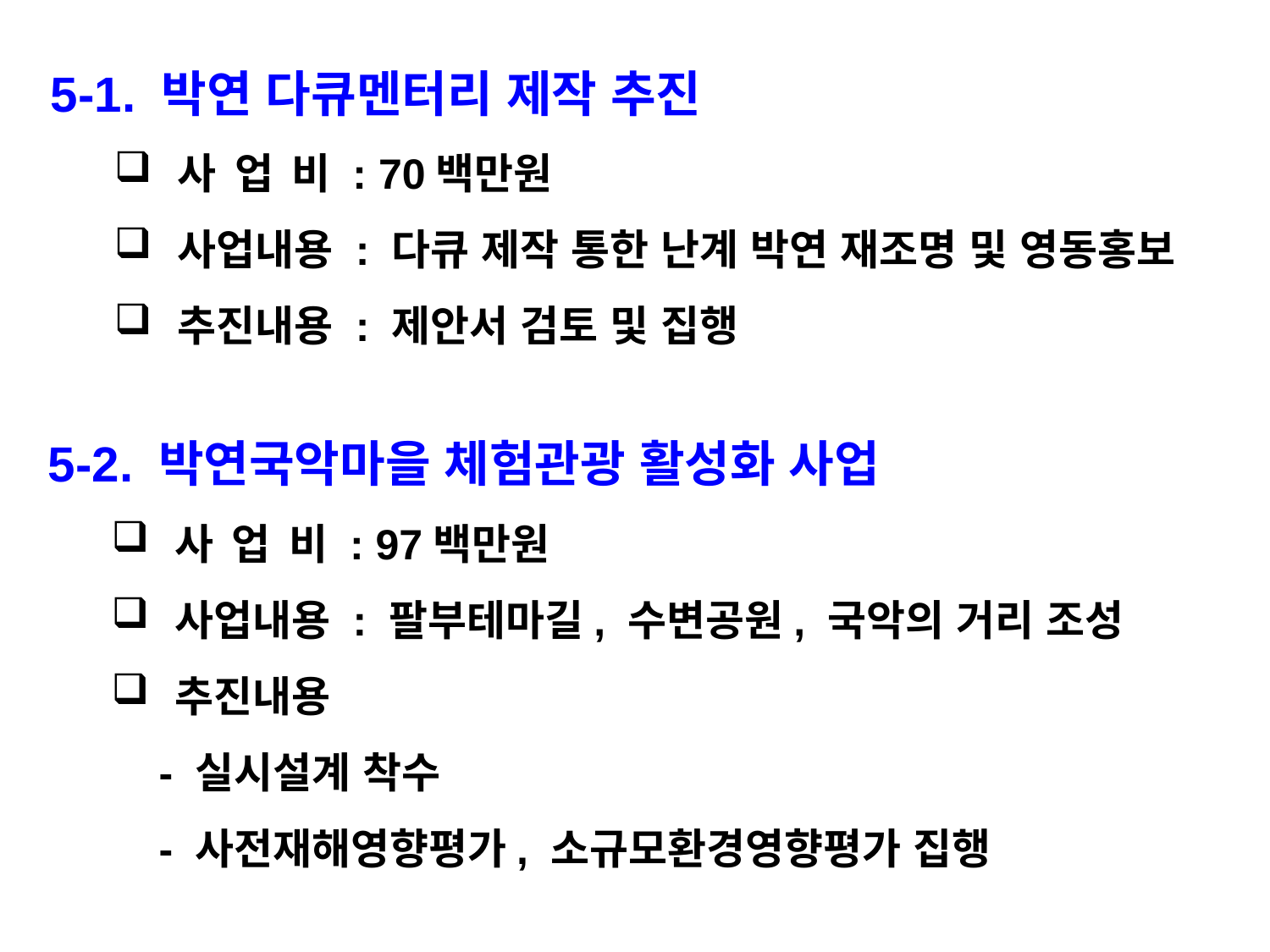

5-1. 박연 다큐멘터리 제작 추진
사 업 비 : 70백만원
사업내용 : 다큐 제작 통한 난계 박연 재조명 및 영동홍보
추진내용 : 제안서 검토 및 집행

5-2. 박연국악마을 체험관광 활성화 사업
사 업 비 : 97백만원
사업내용 : 팔부테마길, 수변공원, 국악의 거리 조성
추진내용
    - 실시설계 착수
    - 사전재해영향평가, 소규모환경영향평가 집행